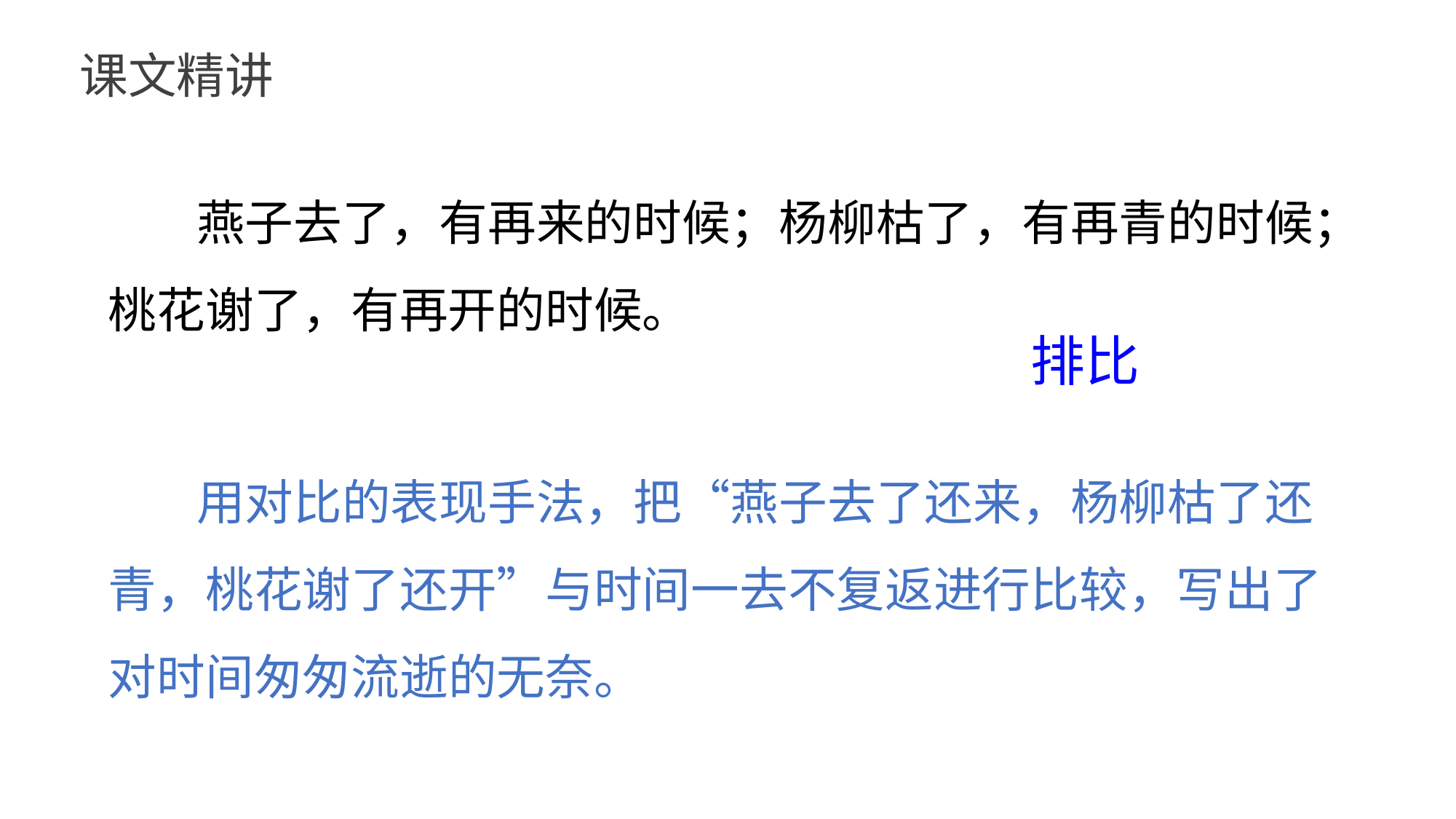

课文精讲
       燕子去了，有再来的时候；杨柳枯了，有再青的时候；桃花谢了，有再开的时候。
排比
       用对比的表现手法，把“燕子去了还来，杨柳枯了还青，桃花谢了还开”与时间一去不复返进行比较，写出了对时间匆匆流逝的无奈。